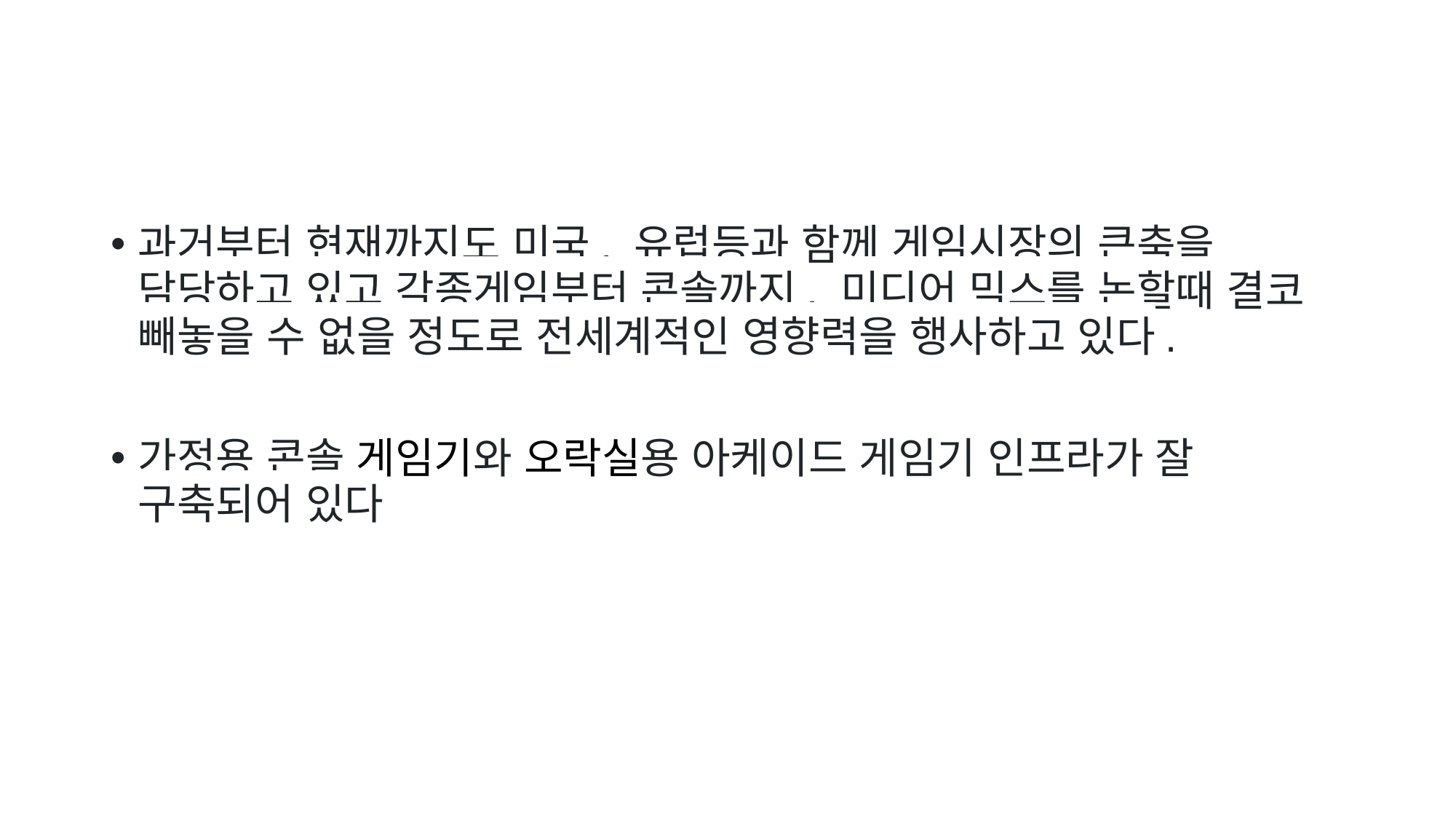

#
과거부터 현재까지도 미국, 유럽등과 함께 게임시장의 큰축을 담당하고 있고 각종게임부터 콘솔까지, 미디어 믹스를 논할때 결코 빼놓을 수 없을 정도로 전세계적인 영향력을 행사하고 있다.

가정용 콘솔 게임기와 오락실용 아케이드 게임기 인프라가 잘 구축되어 있다